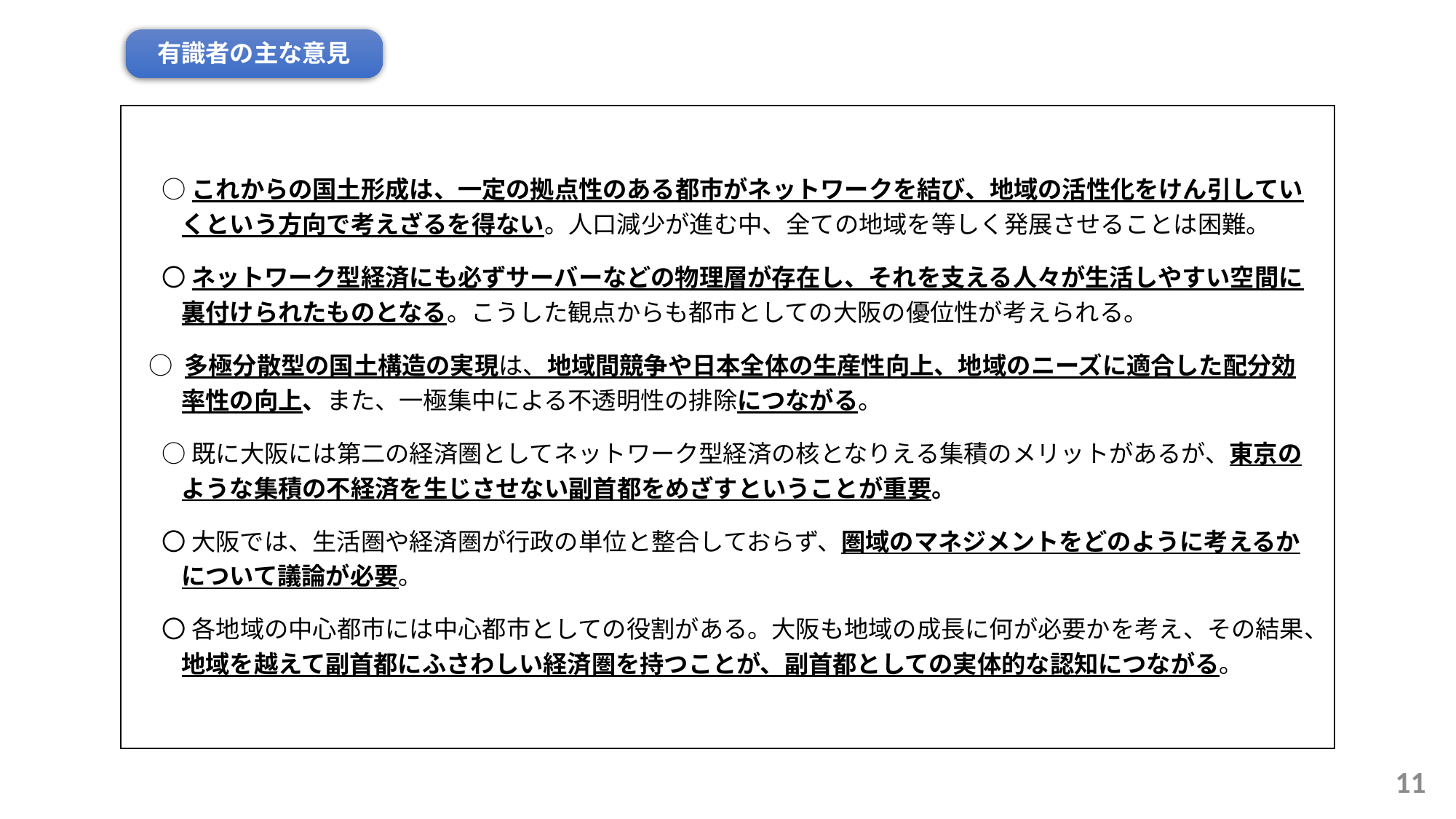

有識者の主な意見

　○ これからの国土形成は、一定の拠点性のある都市がネットワークを結び、地域の活性化をけん引していくという方向で考えざるを得ない。人口減少が進む中、全ての地域を等しく発展させることは困難。
　〇 ネットワーク型経済にも必ずサーバーなどの物理層が存在し、それを支える人々が生活しやすい空間に裏付けられたものとなる。こうした観点からも都市としての大阪の優位性が考えられる。
  ○ 多極分散型の国土構造の実現は、地域間競争や日本全体の生産性向上、地域のニーズに適合した配分効率性の向上、また、一極集中による不透明性の排除につながる。
　○ 既に大阪には第二の経済圏としてネットワーク型経済の核となりえる集積のメリットがあるが、東京のような集積の不経済を生じさせない副首都をめざすということが重要。
　〇 大阪では、生活圏や経済圏が行政の単位と整合しておらず、圏域のマネジメントをどのように考えるかについて議論が必要。
　〇 各地域の中心都市には中心都市としての役割がある。大阪も地域の成長に何が必要かを考え、その結果、地域を越えて副首都にふさわしい経済圏を持つことが、副首都としての実体的な認知につながる。
11